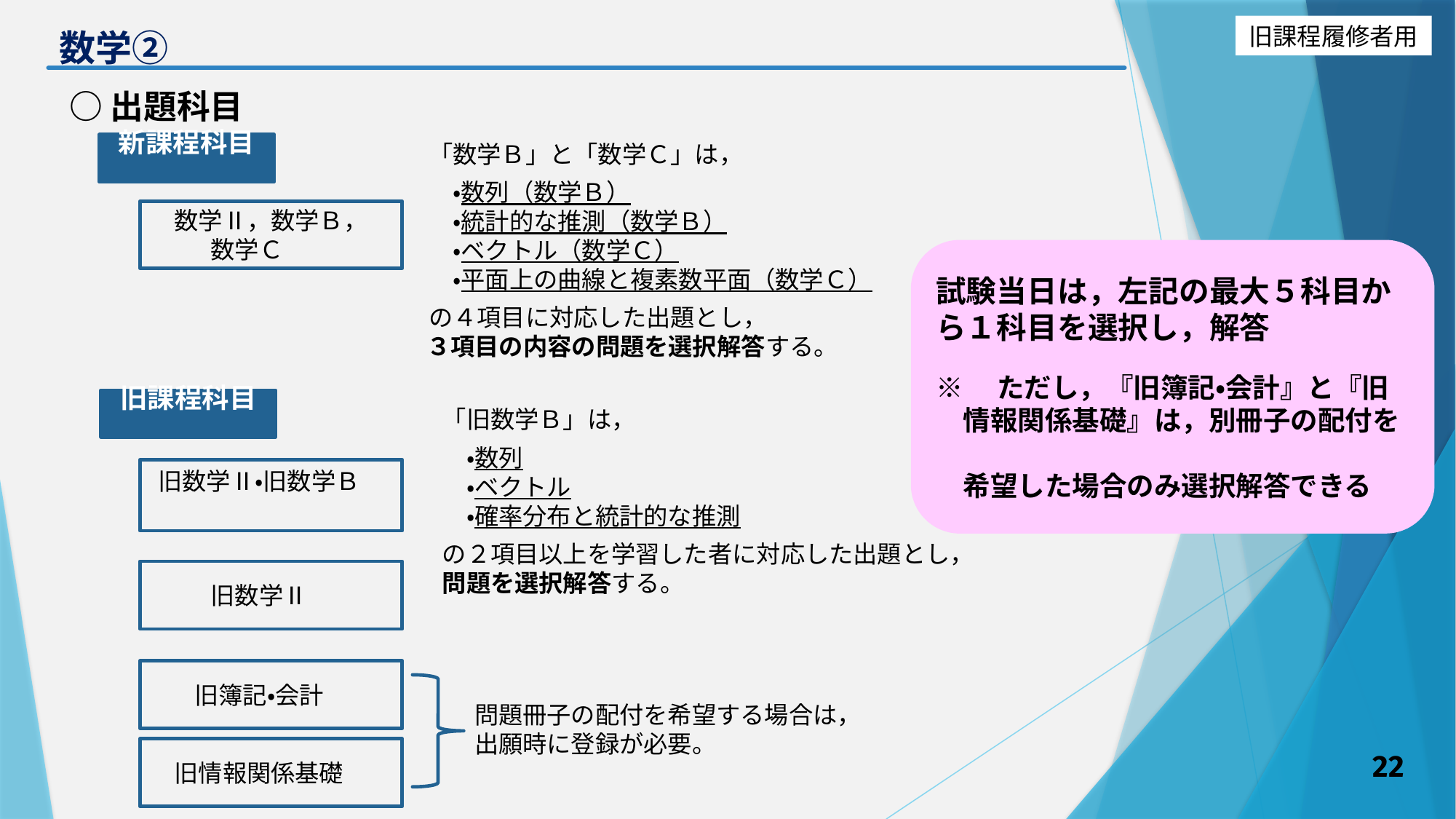

# 数学②
○出題科目
　「数学Ｂ」と「数学Ｃ」は，
　　・数列（数学Ｂ）
　　・統計的な推測（数学Ｂ）
　　・ベクトル（数学Ｃ）
　　・平面上の曲線と複素数平面（数学Ｃ）
　の４項目に対応した出題とし，
   ３項目の内容の問題を選択解答する。
新課程科目
数学Ⅱ，数学Ｂ，
数学Ｃ
試験当日は，左記の最大５科目から１科目を選択し，解答

※　ただし，『旧簿記・会計』と『旧
　情報関係基礎』は，別冊子の配付を
　希望した場合のみ選択解答できる
旧課程科目
　「旧数学Ｂ」は，
　　・数列
　　・ベクトル
　　・確率分布と統計的な推測
　の２項目以上を学習した者に対応した出題とし，
　問題を選択解答する。
旧数学Ⅱ・旧数学Ｂ
旧数学Ⅱ
旧簿記・会計

問題冊子の配付を希望する場合は，
出願時に登録が必要。
旧情報関係基礎
22